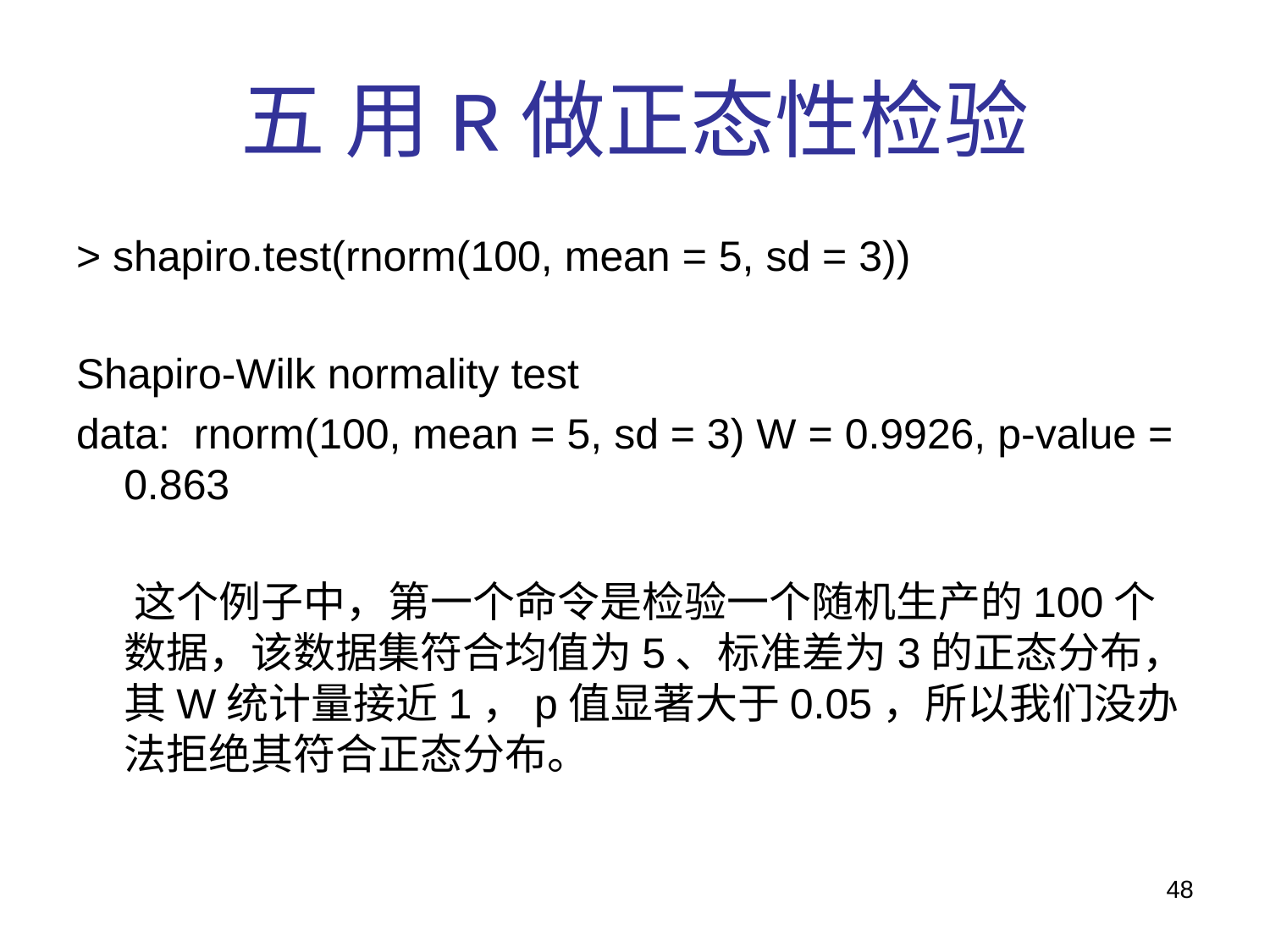

# 五 用R做正态性检验
> shapiro.test(rnorm(100, mean = 5, sd = 3))

Shapiro-Wilk normality test
data:  rnorm(100, mean = 5, sd = 3) W = 0.9926, p-value = 0.863

     这个例子中，第一个命令是检验一个随机生产的100个数据，该数据集符合均值为5、标准差为3的正态分布，其W统计量接近1，p值显著大于0.05，所以我们没办法拒绝其符合正态分布。
48